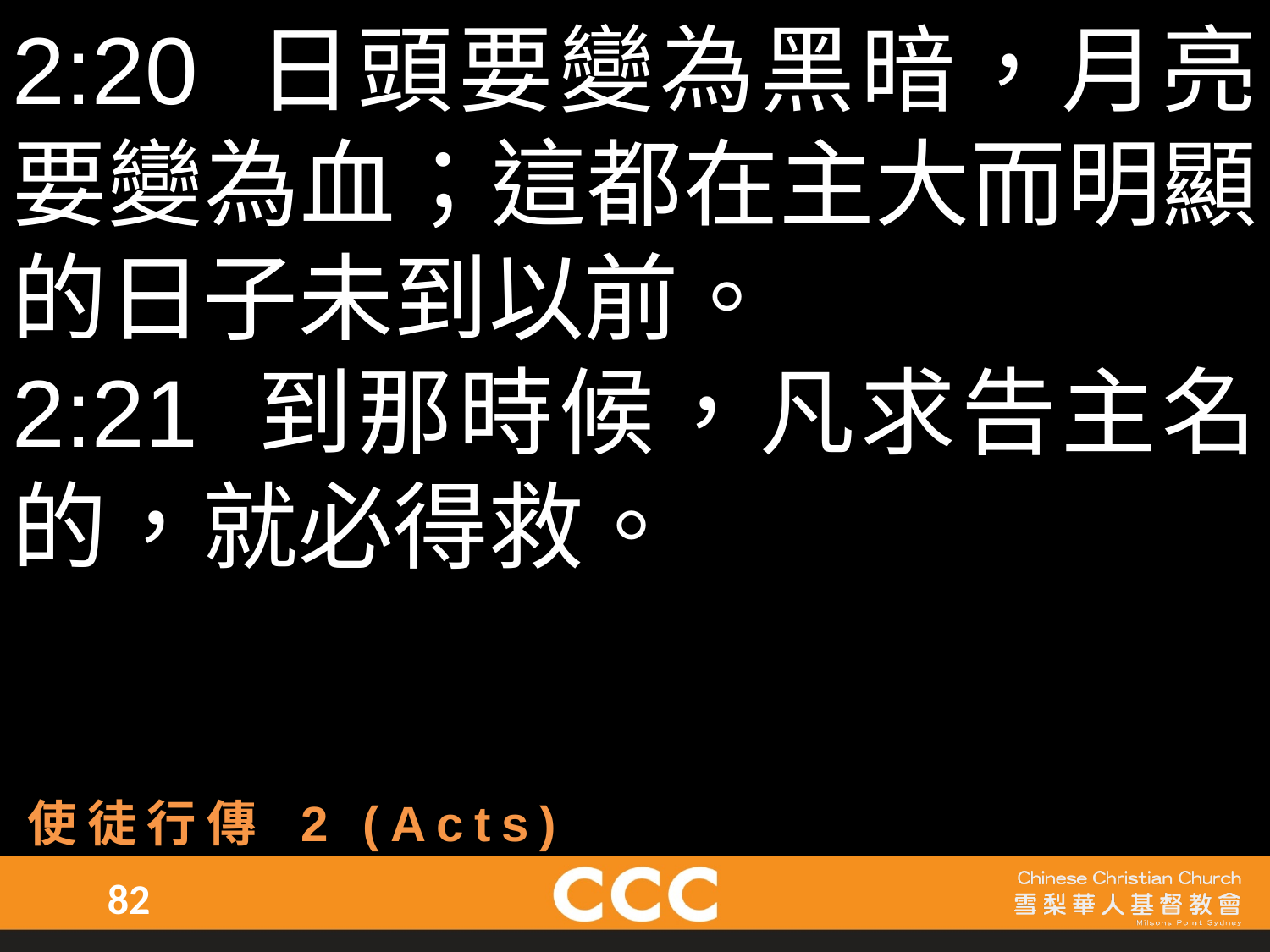

2:20 日頭要變為黑暗，月亮要變為血；這都在主大而明顯的日子未到以前。
2:21 到那時候，凡求告主名的，就必得救。
使徒行傳 2 (Acts)
82